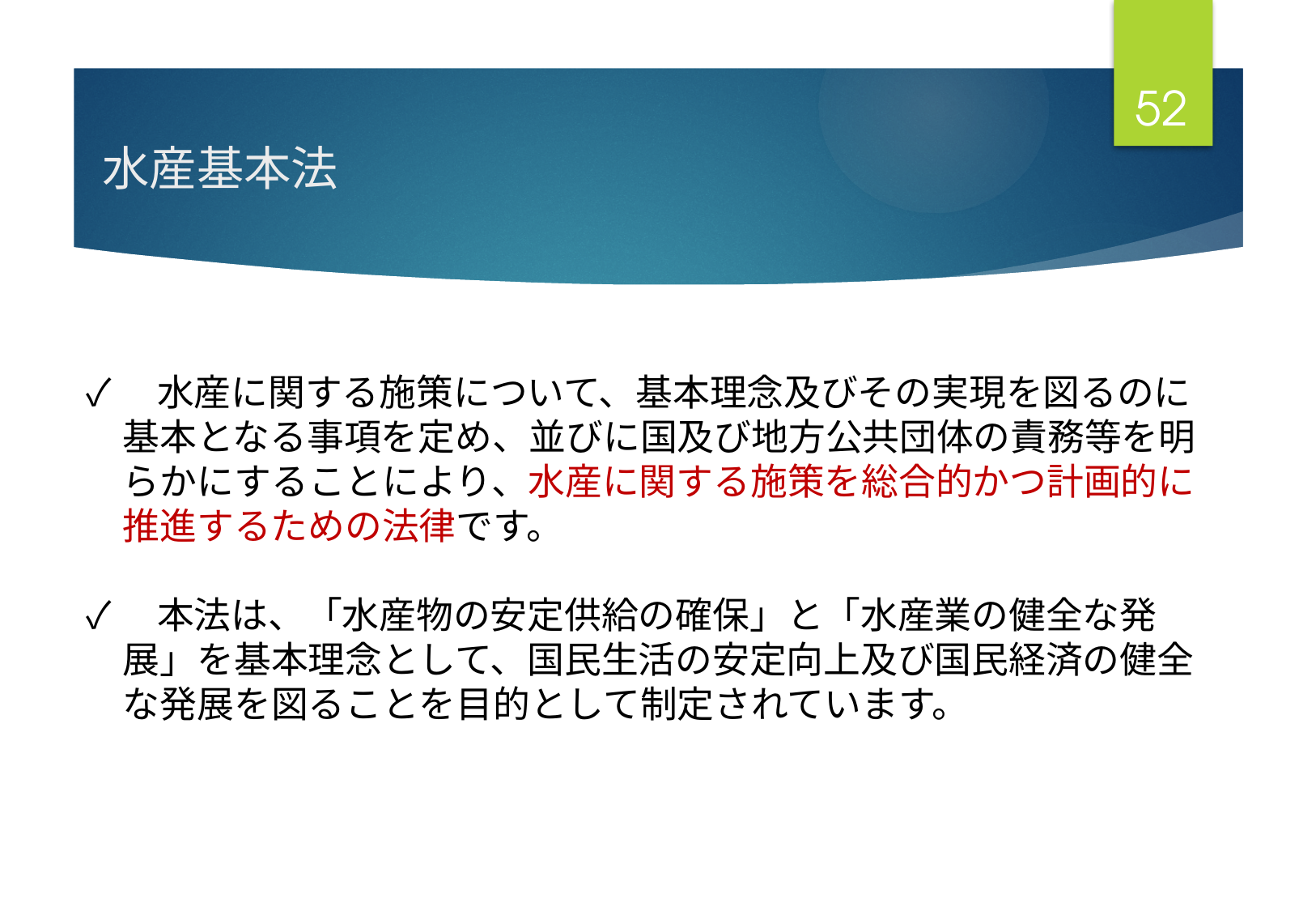

52
水産基本法
✓　水産に関する施策について、基本理念及びその実現を図るのに
　基本となる事項を定め、並びに国及び地方公共団体の責務等を明
　らかにすることにより、水産に関する施策を総合的かつ計画的に
　推進するための法律です。

✓　本法は、「水産物の安定供給の確保」と「水産業の健全な発
　展」を基本理念として、国民生活の安定向上及び国民経済の健全
　な発展を図ることを目的として制定されています。

# Ⅰ.●●